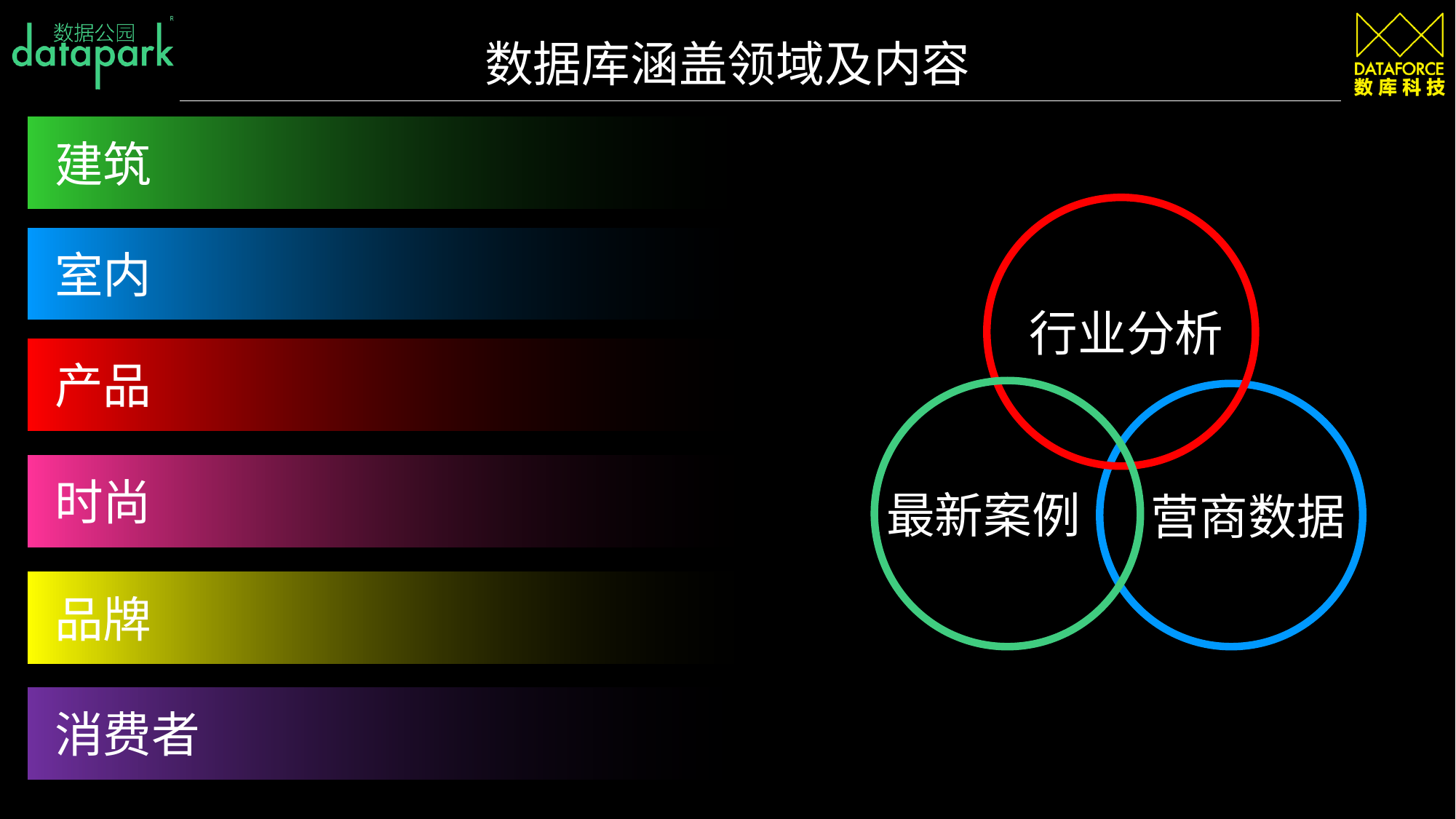

数据库涵盖领域及内容

建筑

室内
行业分析

产品

时尚
最新案例
营商数据

品牌

消费者